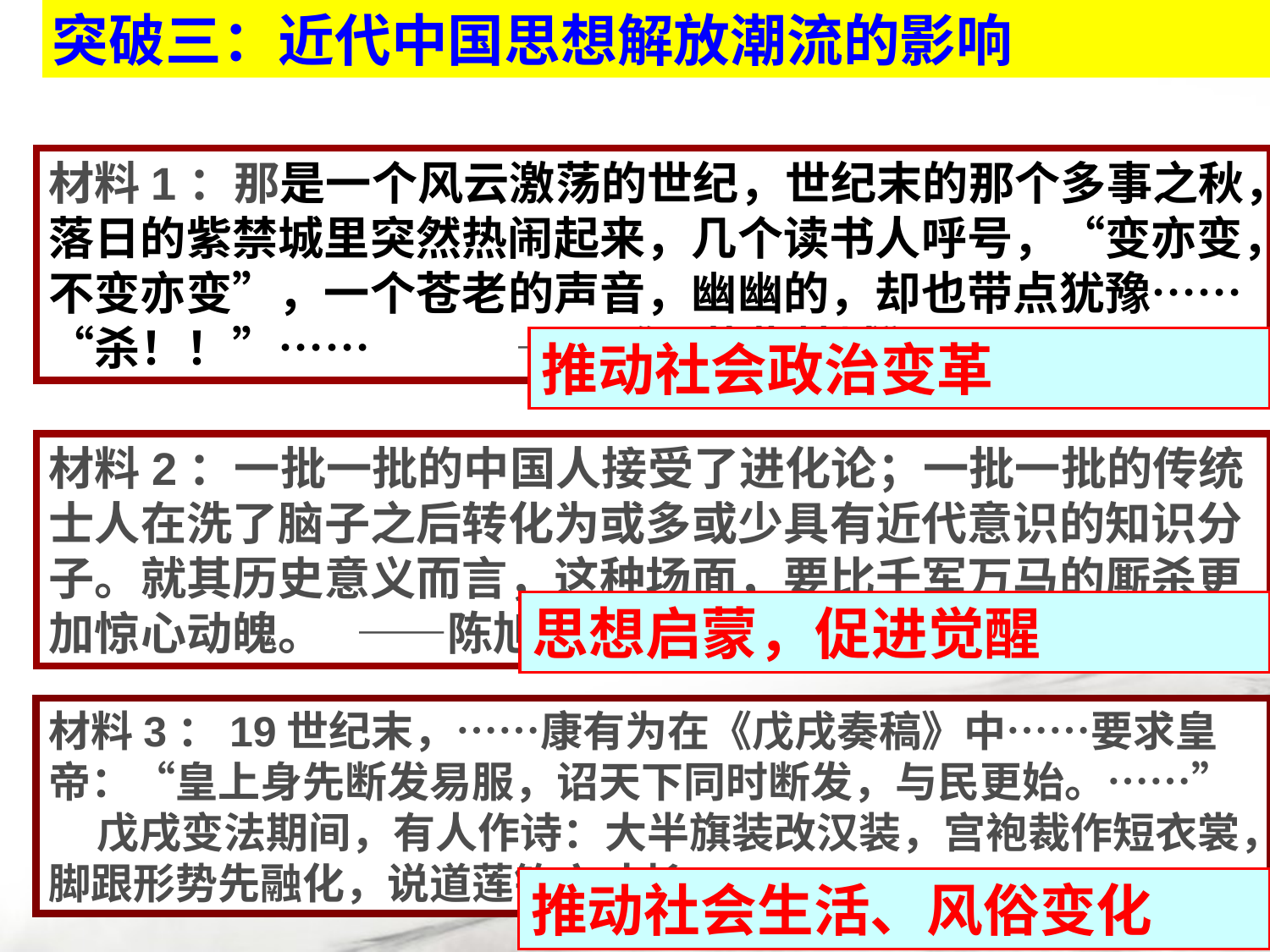

突破三：近代中国思想解放潮流的影响
材料1：那是一个风云激荡的世纪，世纪末的那个多事之秋，落日的紫禁城里突然热闹起来，几个读书人呼号，“变亦变，不变亦变”，一个苍老的声音，幽幽的，却也带点犹豫……“杀！！”……              ——《日落紫禁城》
推动社会政治变革
材料2：一批一批的中国人接受了进化论；一批一批的传统士人在洗了脑子之后转化为或多或少具有近代意识的知识分子。就其历史意义而言，这种场面，要比千军万马的厮杀更加惊心动魄。   ——陈旭麓《近代中国社会的新陈代谢》
思想启蒙，促进觉醒
材料3：19世纪末，……康有为在《戊戌奏稿》中……要求皇帝：“皇上身先断发易服，诏天下同时断发，与民更始。……”
    戊戌变法期间，有人作诗：大半旗装改汉装，宫袍裁作短衣裳，脚跟形势先融化，说道莲钩六寸长。
推动社会生活、风俗变化